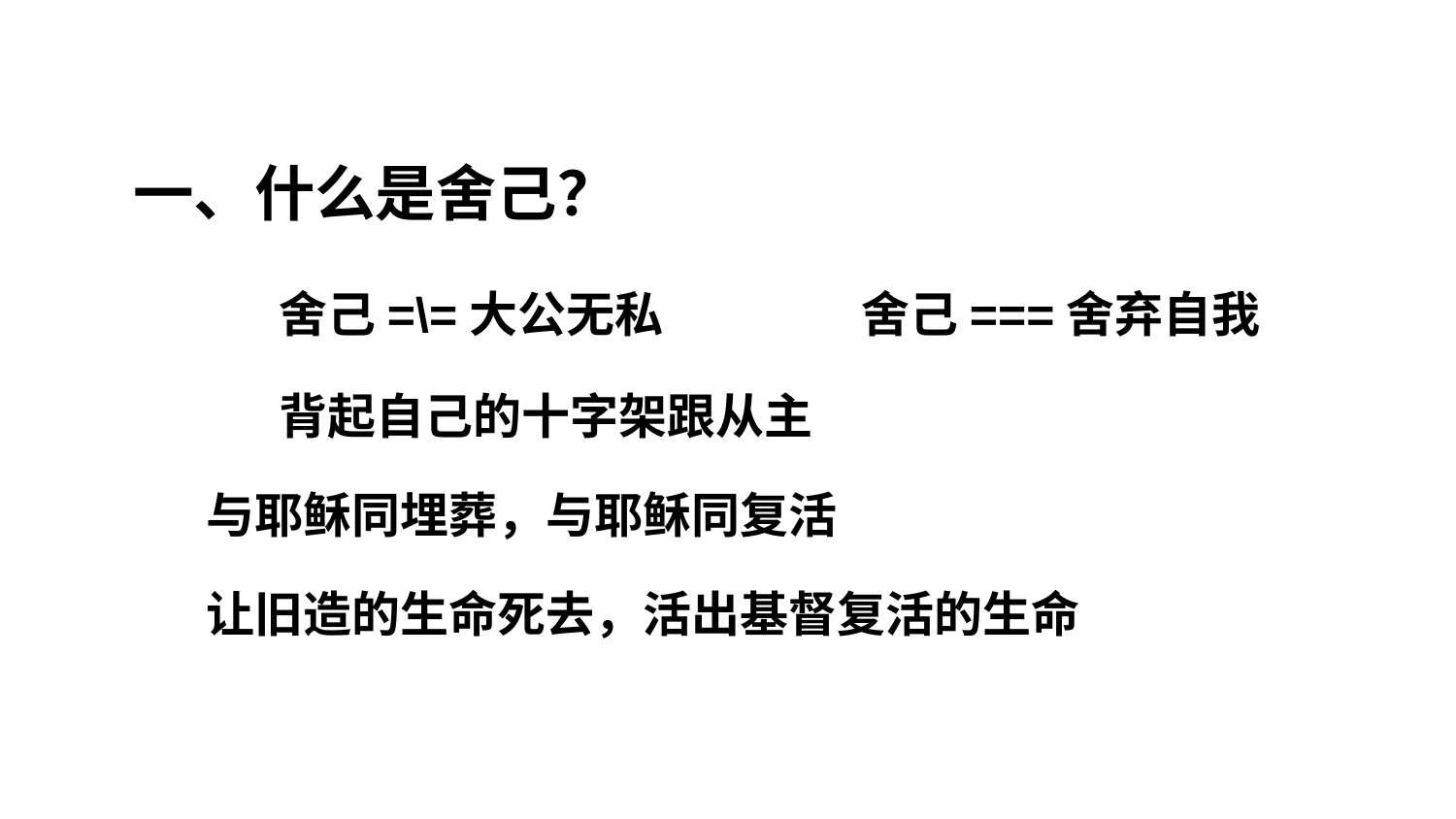

#
一、什么是舍己？
	舍己=\=大公无私		舍己===舍弃自我
	背起自己的十字架跟从主
与耶稣同埋葬，与耶稣同复活
让旧造的生命死去，活出基督复活的生命